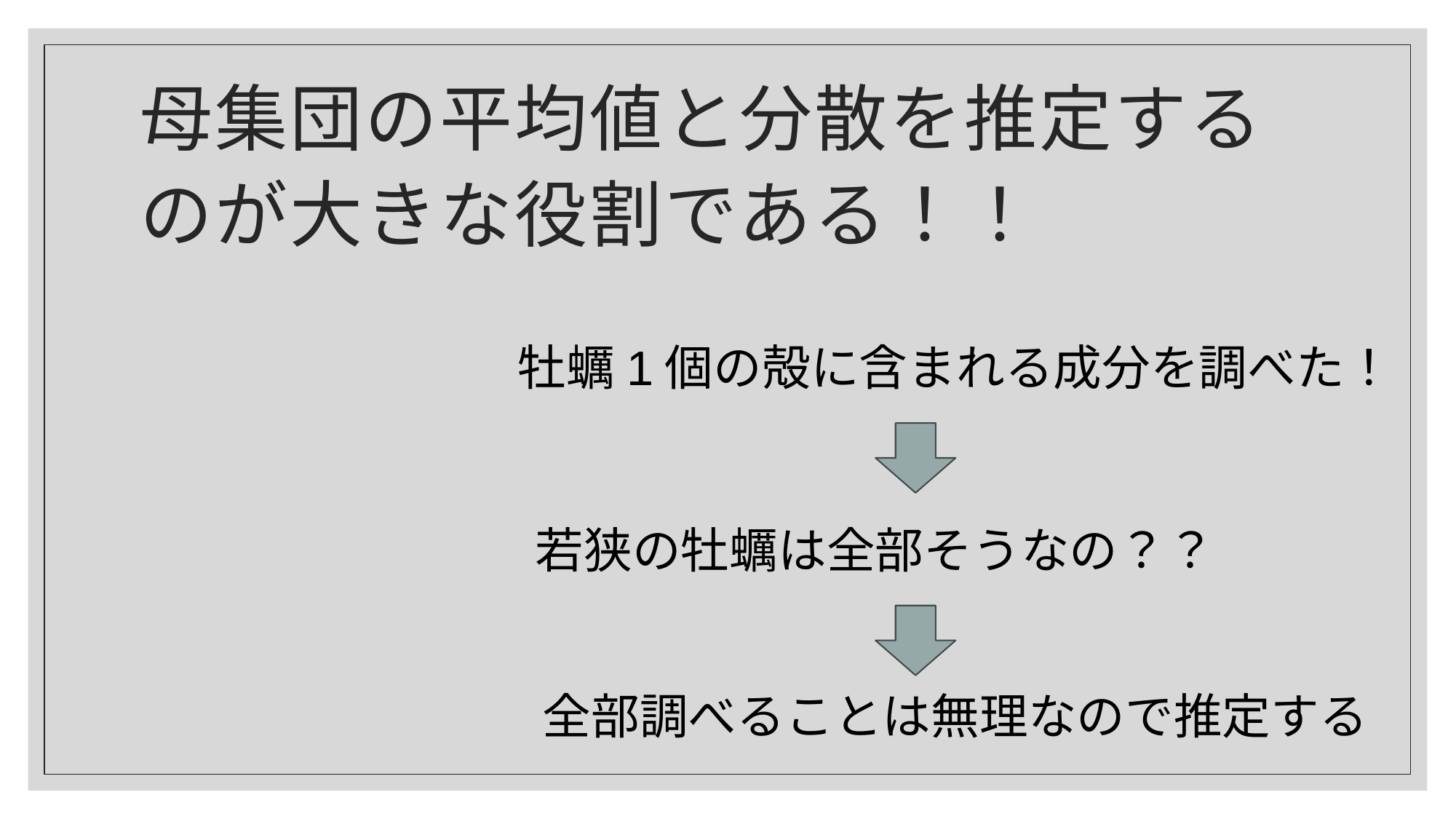

# 母集団の平均値と分散を推定するのが大きな役割である！！
牡蠣1個の殻に含まれる成分を調べた！

若狭の牡蠣は全部そうなの？？

全部調べることは無理なので推定する